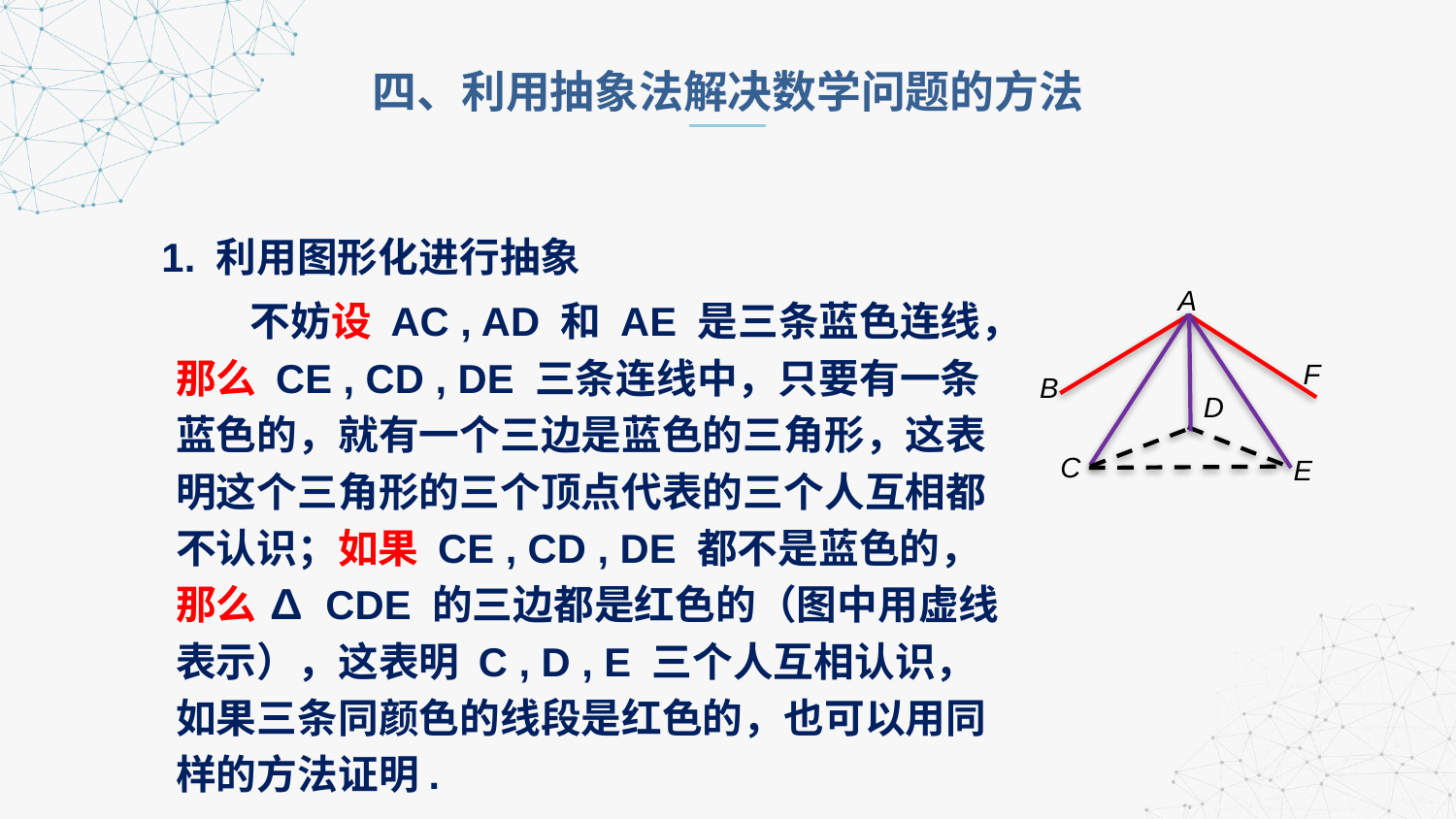

四、利用抽象法解决数学问题的方法
1. 利用图形化进行抽象
A
       不妨设 AC , AD 和 AE 是三条蓝色连线，那么 CE , CD , DE 三条连线中，只要有一条蓝色的，就有一个三边是蓝色的三角形，这表明这个三角形的三个顶点代表的三个人互相都不认识；如果 CE , CD , DE 都不是蓝色的，那么 ∆ CDE 的三边都是红色的（图中用虚线表示），这表明 C , D , E 三个人互相认识，如果三条同颜色的线段是红色的，也可以用同样的方法证明.
F
B
D
C
E